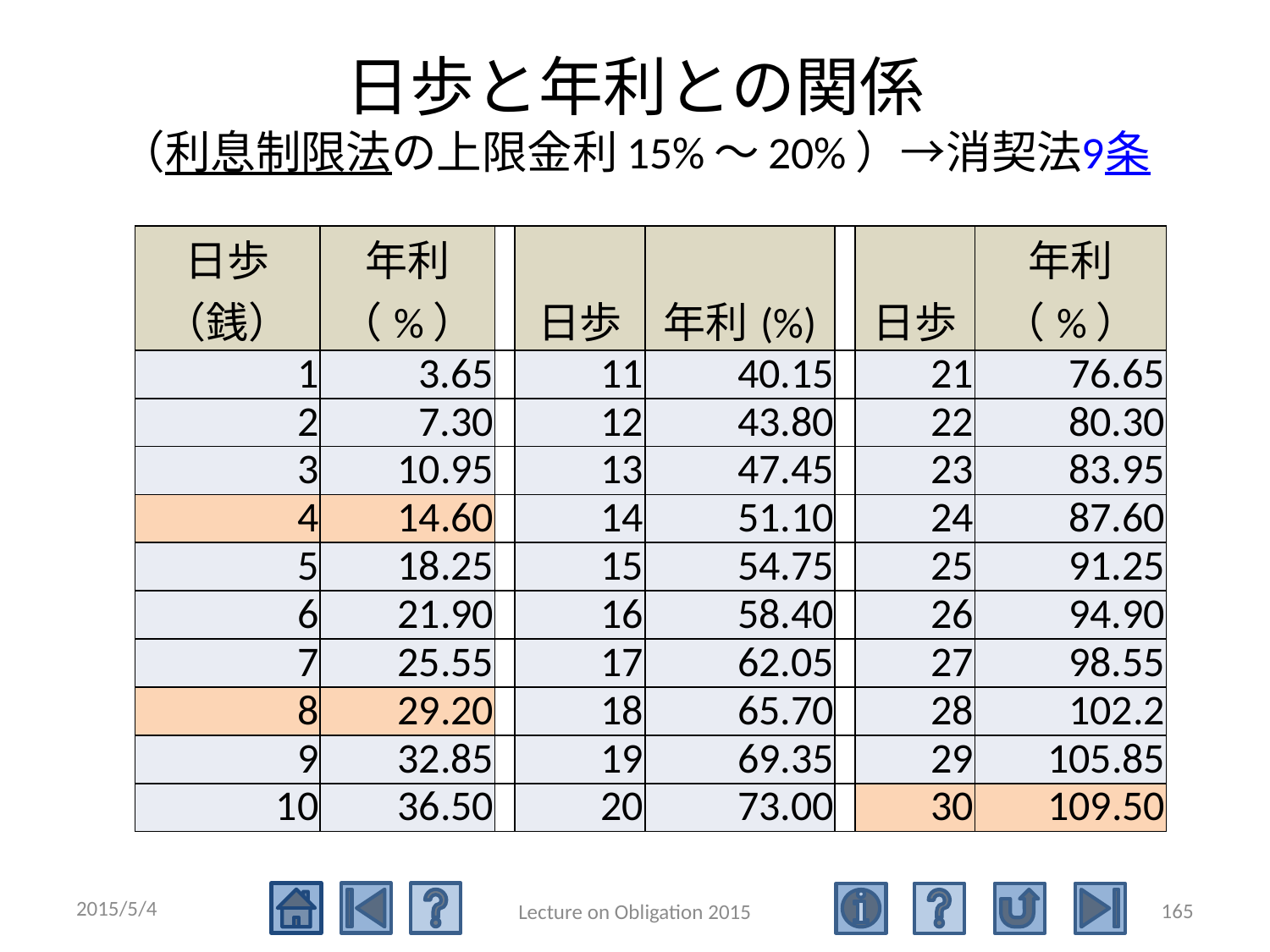

# 日歩と年利との関係 （利息制限法の上限金利15%～20%）→消契法9条
| 日歩（銭） | 年利（%） |  | 日歩 | 年利(%) |  | 日歩 | 年利（%） |
| --- | --- | --- | --- | --- | --- | --- | --- |
| 1 | 3.65 |  | 11 | 40.15 |  | 21 | 76.65 |
| 2 | 7.30 |  | 12 | 43.80 |  | 22 | 80.30 |
| 3 | 10.95 |  | 13 | 47.45 |  | 23 | 83.95 |
| 4 | 14.60 |  | 14 | 51.10 |  | 24 | 87.60 |
| 5 | 18.25 |  | 15 | 54.75 |  | 25 | 91.25 |
| 6 | 21.90 |  | 16 | 58.40 |  | 26 | 94.90 |
| 7 | 25.55 |  | 17 | 62.05 |  | 27 | 98.55 |
| 8 | 29.20 |  | 18 | 65.70 |  | 28 | 102.2 |
| 9 | 32.85 |  | 19 | 69.35 |  | 29 | 105.85 |
| 10 | 36.50 |  | 20 | 73.00 |  | 30 | 109.50 |
2015/5/4
165
Lecture on Obligation 2015